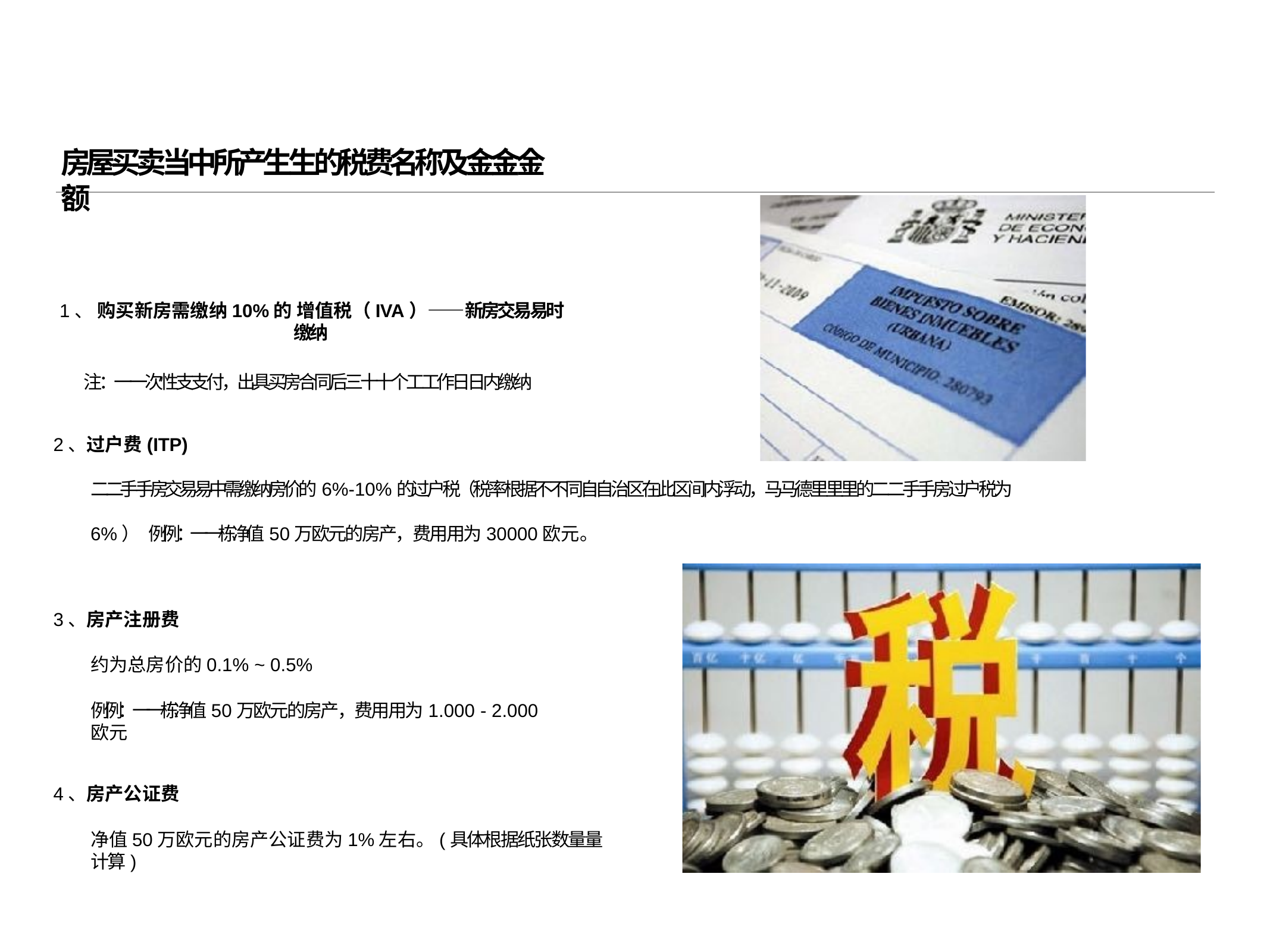

# 房屋买卖当中所产⽣生的税费名称及⾦金金额

1、 购买新房需缴纳10%的 增值税（IVA）——新房交易易时缴纳

注：⼀一次性⽀支付，出具买房合同后三⼗十个⼯工作⽇日内缴纳
2、过户费(ITP)
⼆二⼿手房交易易中需缴纳房价的6%-10%的过户税（税率根据不不同⾃自治区在此区间内浮动，⻢马德⾥里里的⼆二⼿手房过户税为6%）  例例：⼀一栋净值50万欧元的房产，费⽤用为30000欧元。

3、房产注册费

约为总房价的0.1% ~ 0.5%

例例：⼀一栋净值50万欧元的房产，费⽤用为1.000 - 2.000欧元
4、房产公证费

净值50万欧元的房产公证费为1%左右。(具体根据纸张数量量计算)